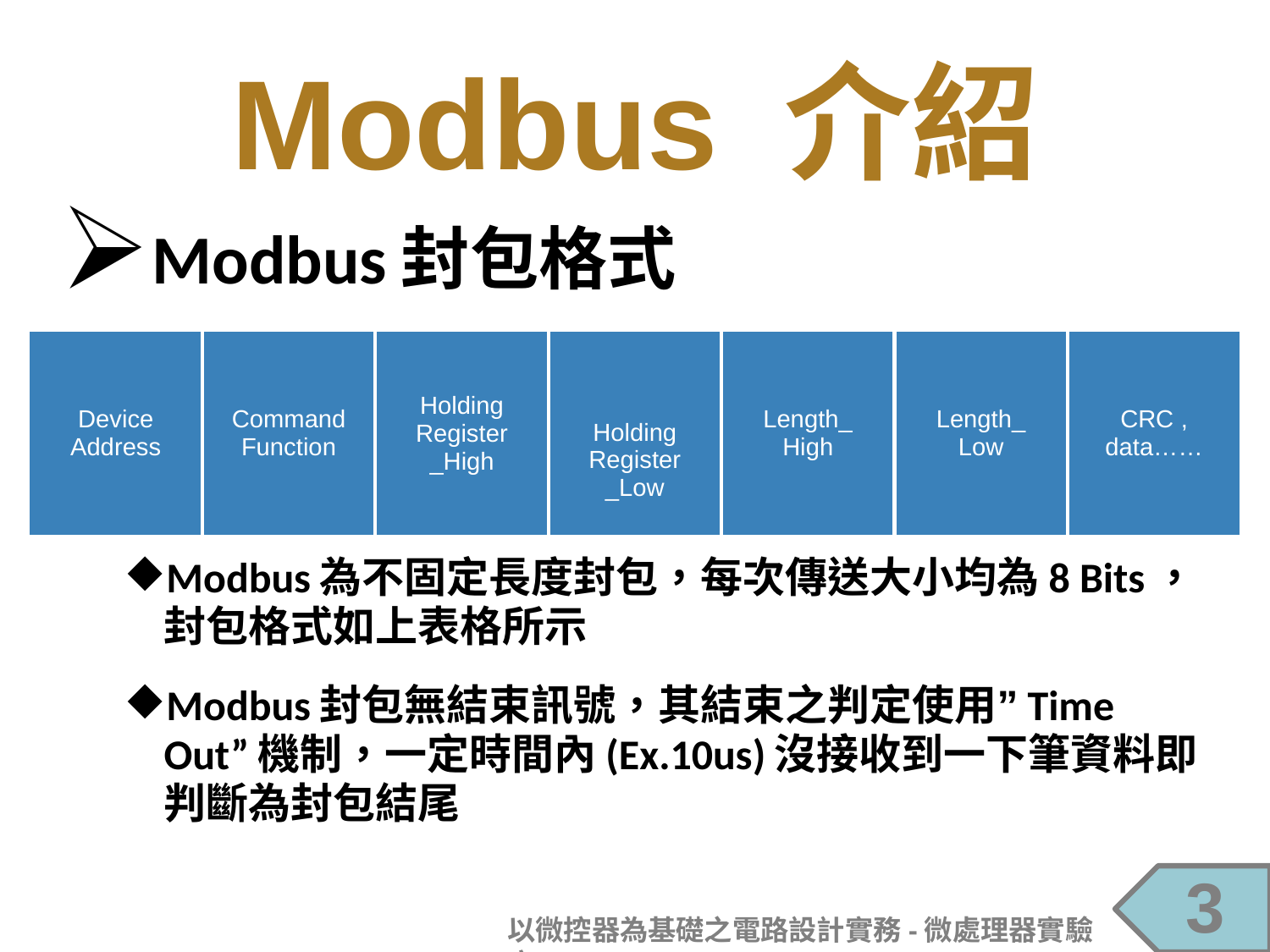

Modbus 介紹
Modbus封包格式

Modbus為不固定長度封包，每次傳送大小均為8 Bits，封包格式如上表格所示
Modbus封包無結束訊號，其結束之判定使用”Time Out”機制，一定時間內(Ex.10us)沒接收到一下筆資料即判斷為封包結尾
| Device Address | Command Function | Holding Register \_High | Holding Register \_Low | Length\_ High | Length\_ Low | CRC , data…… |
| --- | --- | --- | --- | --- | --- | --- |
3

以微控器為基礎之電路設計實務-微處理器實驗室